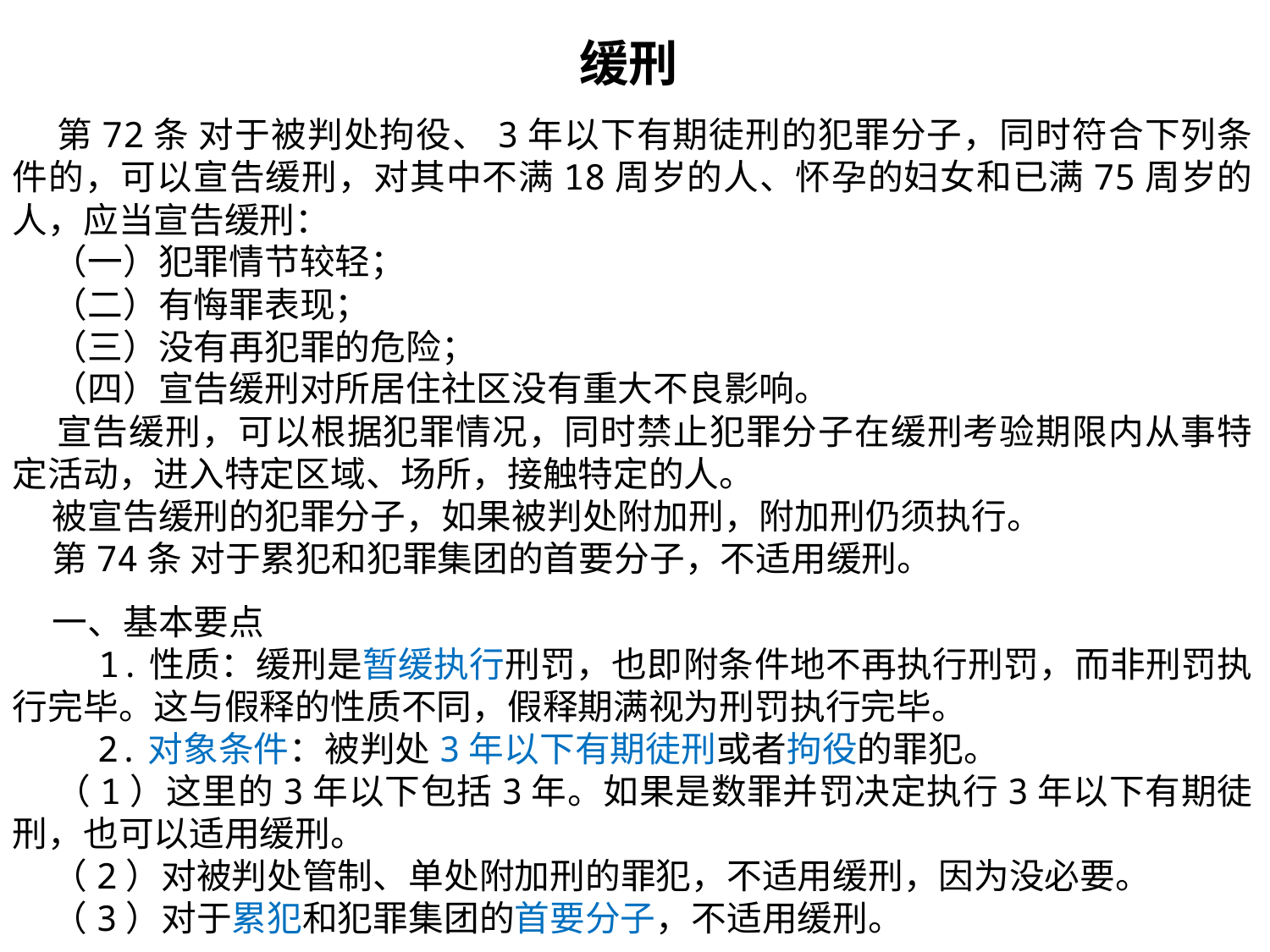

缓刑

    第72条 对于被判处拘役、3年以下有期徒刑的犯罪分子，同时符合下列条件的，可以宣告缓刑，对其中不满18周岁的人、怀孕的妇女和已满75周岁的人，应当宣告缓刑：
    （一）犯罪情节较轻；
    （二）有悔罪表现；
    （三）没有再犯罪的危险；
    （四）宣告缓刑对所居住社区没有重大不良影响。
    宣告缓刑，可以根据犯罪情况，同时禁止犯罪分子在缓刑考验期限内从事特定活动，进入特定区域、场所，接触特定的人。
    被宣告缓刑的犯罪分子，如果被判处附加刑，附加刑仍须执行。
    第74条 对于累犯和犯罪集团的首要分子，不适用缓刑。

    一、基本要点
    1.性质：缓刑是暂缓执行刑罚，也即附条件地不再执行刑罚，而非刑罚执行完毕。这与假释的性质不同，假释期满视为刑罚执行完毕。
    2.对象条件：被判处3年以下有期徒刑或者拘役的罪犯。
    （1）这里的3年以下包括3年。如果是数罪并罚决定执行3年以下有期徒刑，也可以适用缓刑。
    （2）对被判处管制、单处附加刑的罪犯，不适用缓刑，因为没必要。
    （3）对于累犯和犯罪集团的首要分子，不适用缓刑。